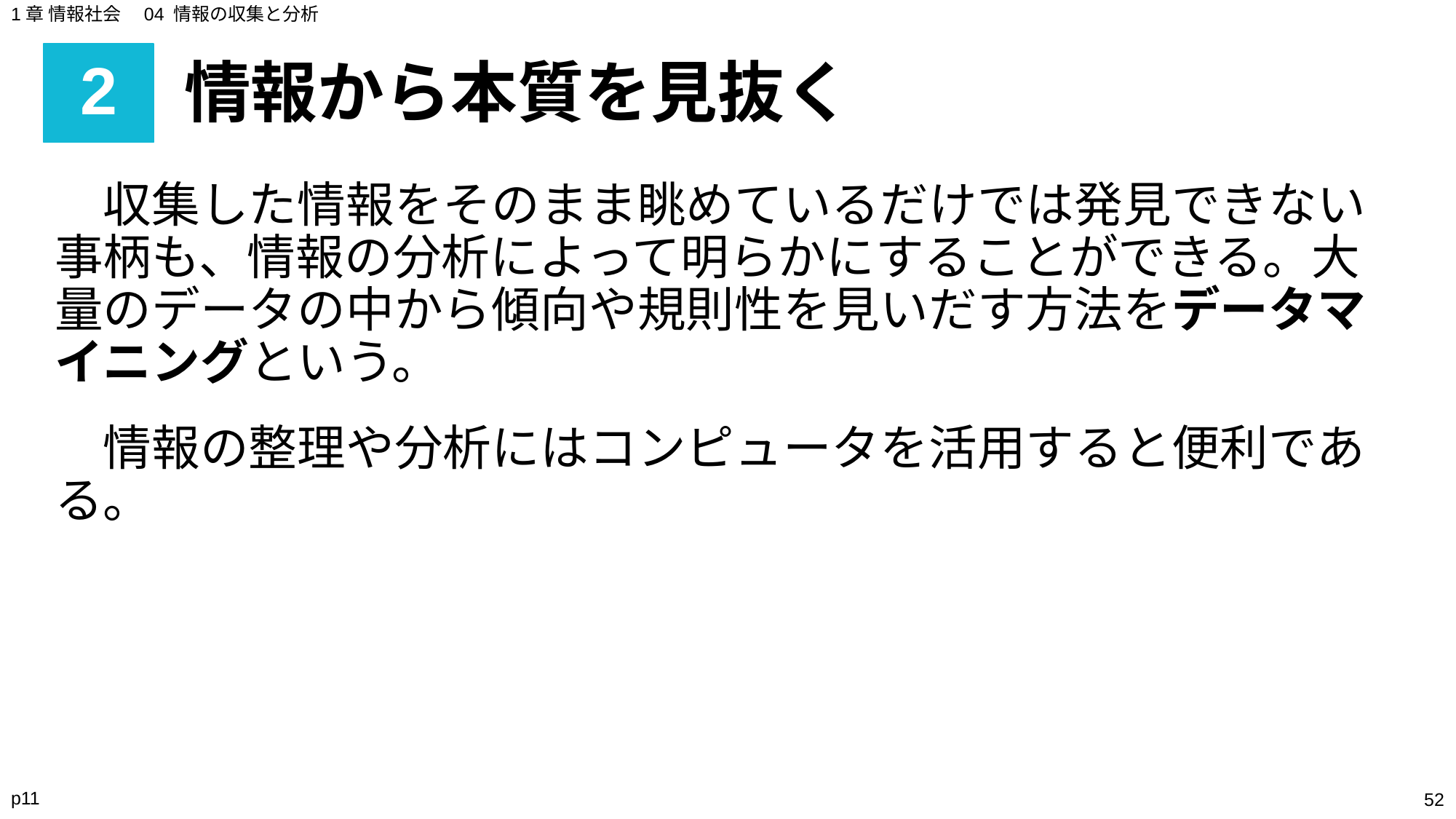

1章 情報社会　04 情報の収集と分析

# 2
情報から本質を見抜く
　収集した情報をそのまま眺めているだけでは発見できない事柄も、情報の分析によって明らかにすることができる。大量のデータの中から傾向や規則性を見いだす方法をデータマイニングという。
　情報の整理や分析にはコンピュータを活用すると便利である。
p11
52